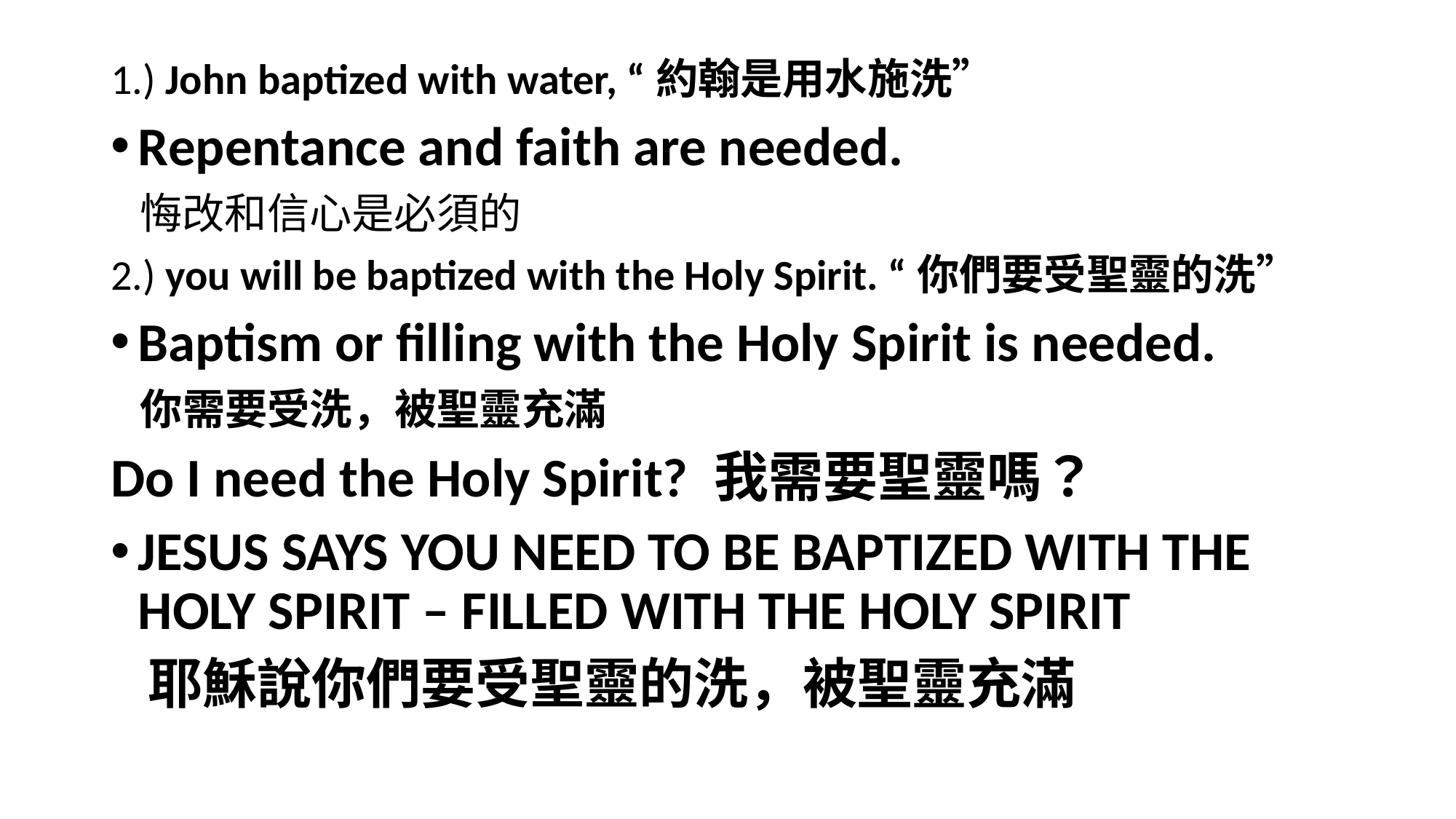

1.) John baptized with water, “約翰是用水施洗”
Repentance and faith are needed.
  悔改和信心是必須的
2.) you will be baptized with the Holy Spirit. “你們要受聖靈的洗”
Baptism or filling with the Holy Spirit is needed.
  你需要受洗，被聖靈充滿
Do I need the Holy Spirit? 我需要聖靈嗎？
JESUS SAYS YOU NEED TO BE BAPTIZED WITH THE HOLY SPIRIT – FILLED WITH THE HOLY SPIRIT
  耶穌說你們要受聖靈的洗，被聖靈充滿